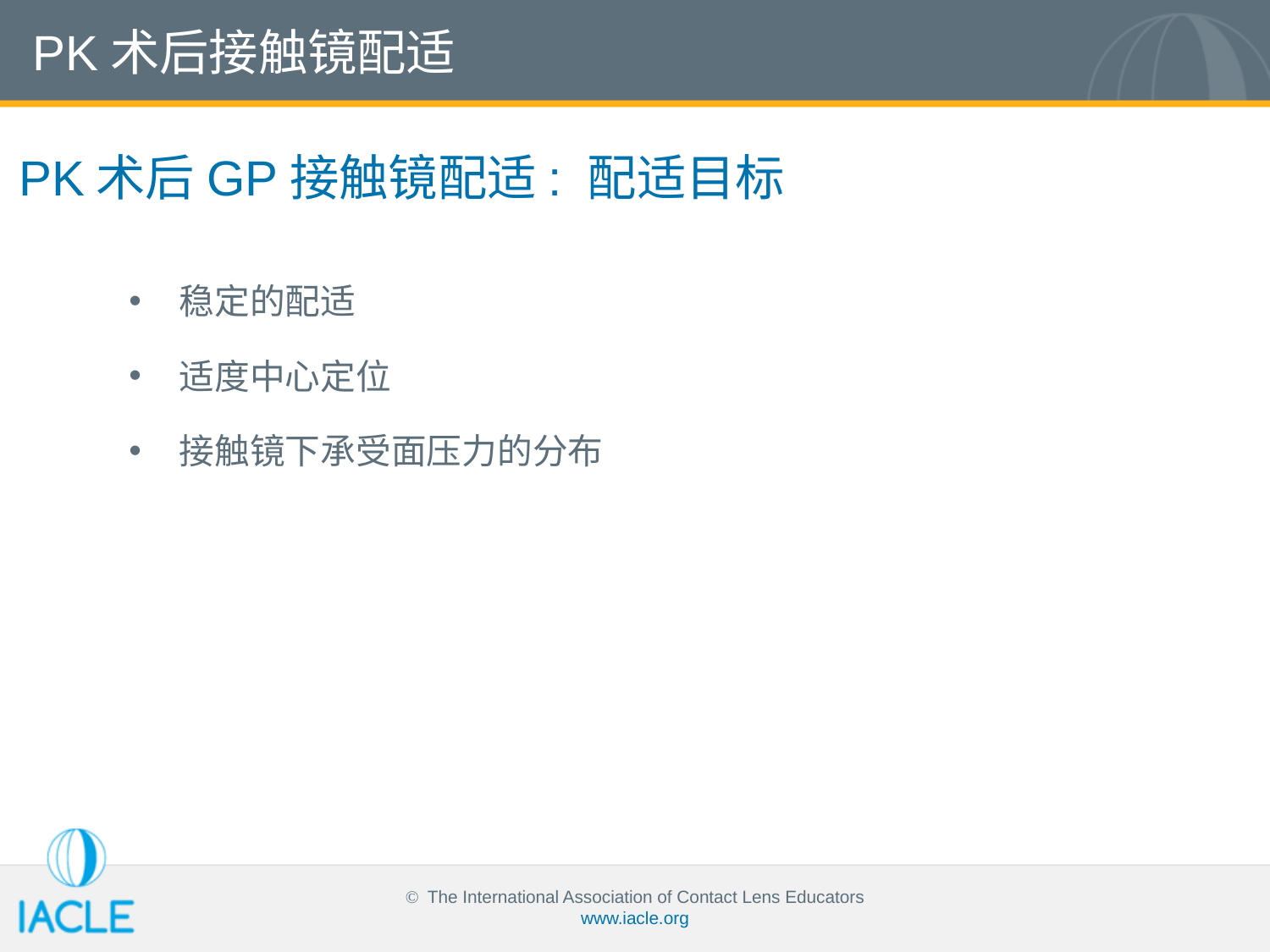

PK术后接触镜配适
PK术后GP接触镜配适: 配适目标
稳定的配适
适度中心定位
接触镜下承受面压力的分布